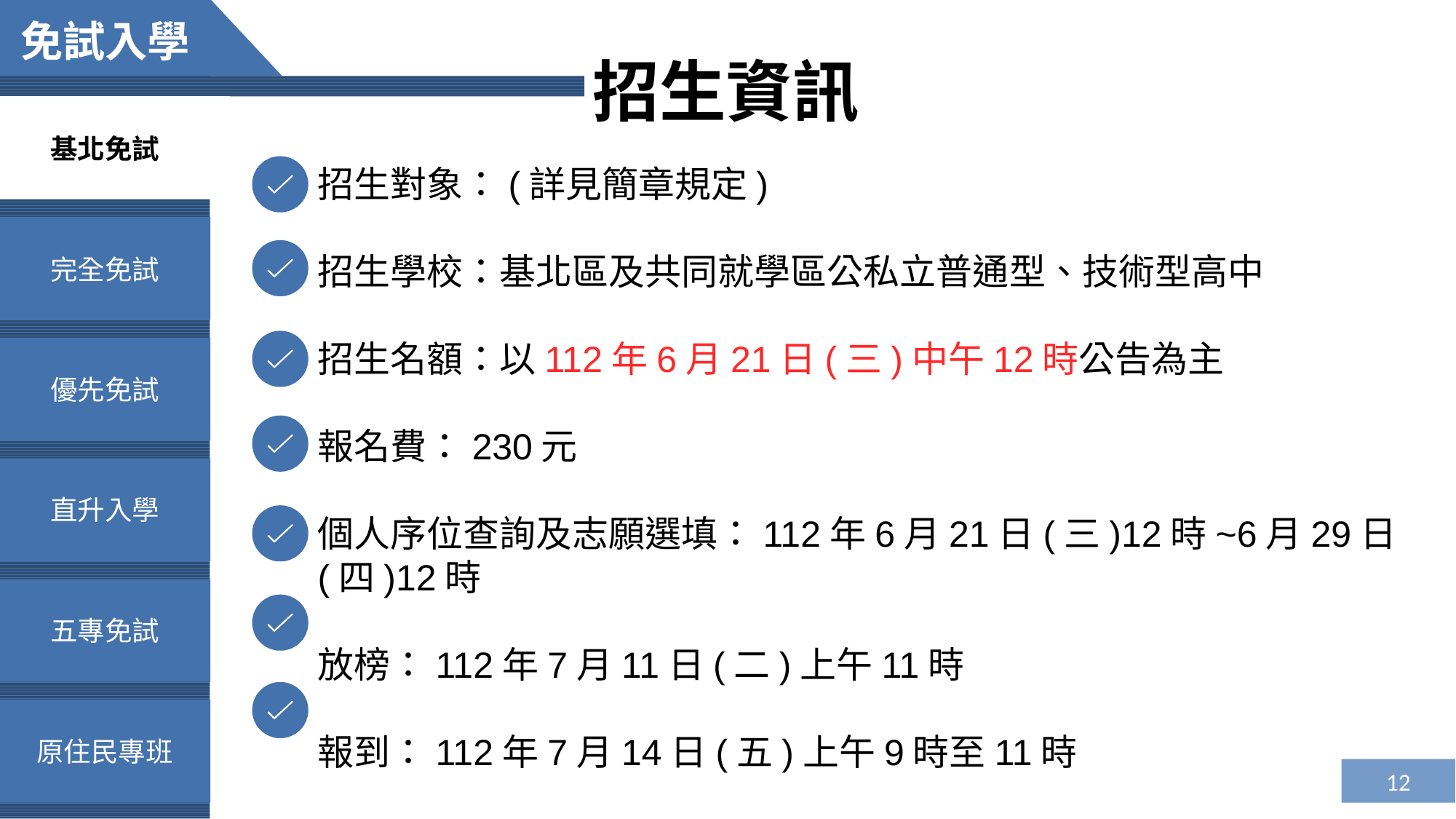

免試入學

招生資訊

基北免試
招生對象：(詳見簡章規定)

招生學校：基北區及共同就學區公私立普通型、技術型高中

招生名額：以112年6月21日(三)中午12時公告為主

報名費：230元

個人序位查詢及志願選填：112年6月21日(三)12時~6月29日(四)12時

放榜：112年7月11日(二)上午11時

報到：112年7月14日(五)上午9時至11時

完全免試

優先免試

直升入學

五專免試

原住民專班

12